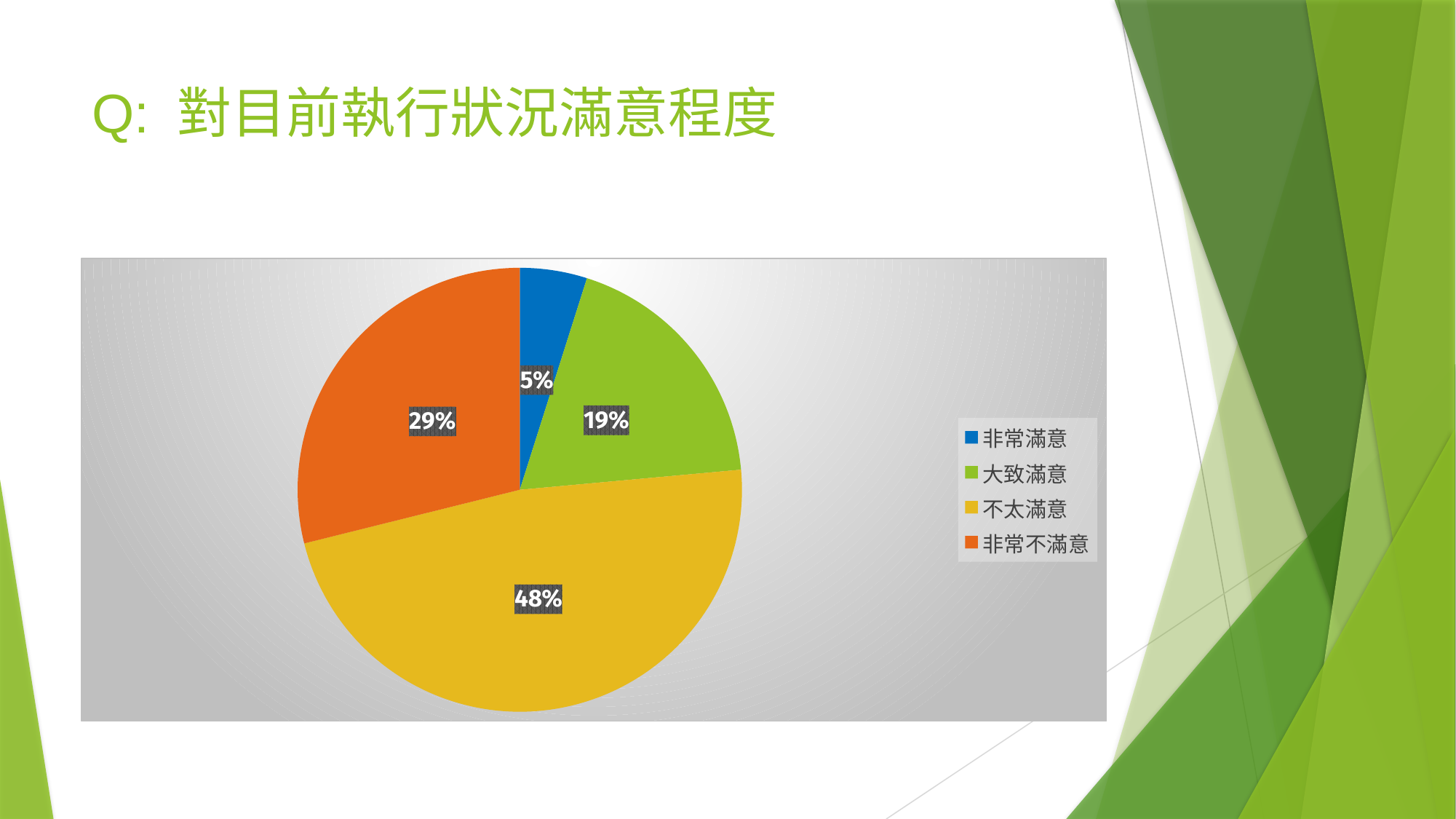

# Q: 對目前執行狀況滿意程度

### Chart

| Category | 銷售 |
|---|---|
| 非常滿意 | 11.0 |
| 大致滿意 | 42.0 |
| 不太滿意 | 107.0 |
| 非常不滿意 | 65.0 |